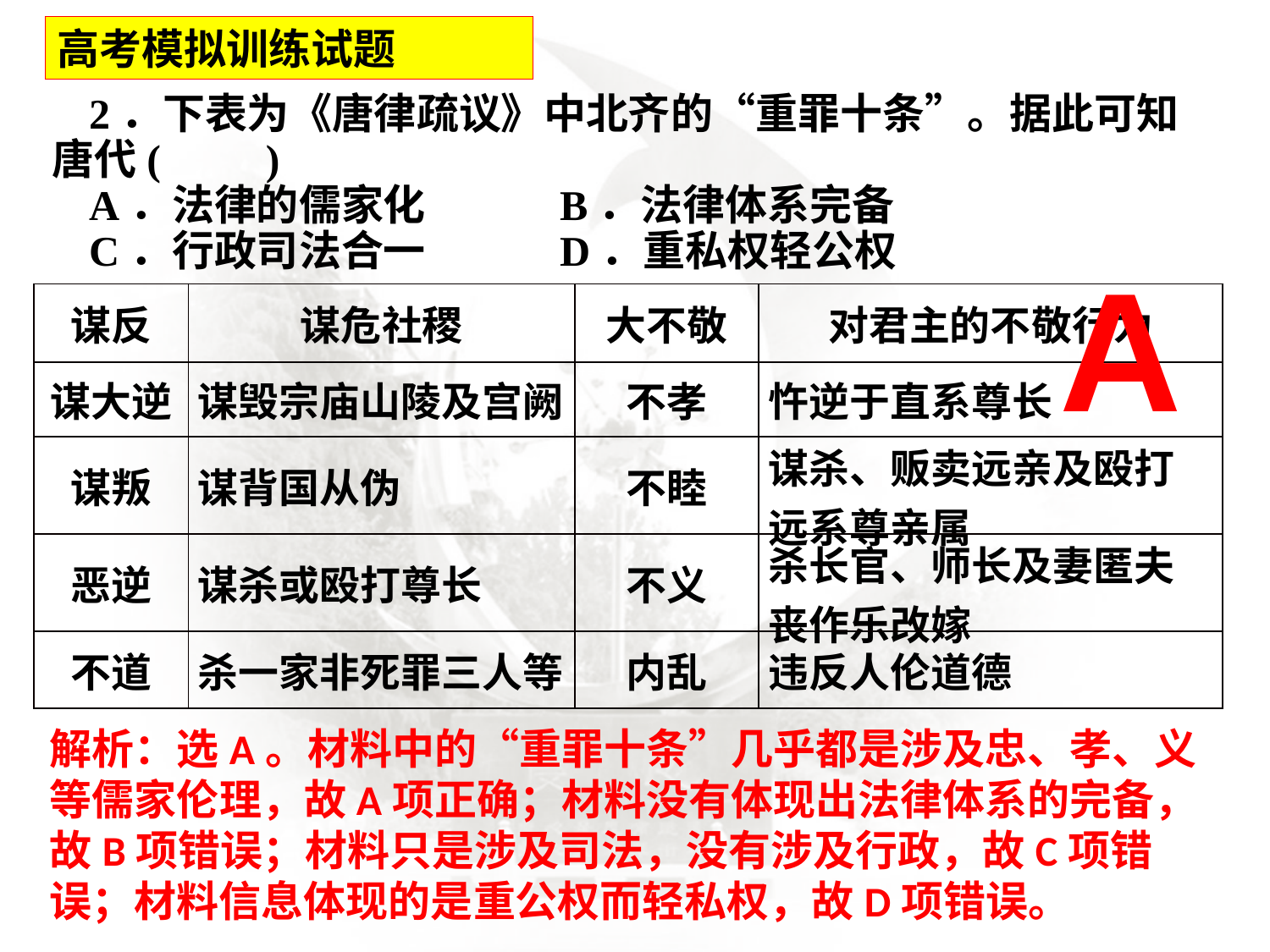

高考模拟训练试题
2．下表为《唐律疏议》中北齐的“重罪十条”。据此可知唐代(　　)
A．法律的儒家化 	B．法律体系完备
C．行政司法合一 	D．重私权轻公权
A
| 谋反 | 谋危社稷 | 大不敬 | 对君主的不敬行为 |
| --- | --- | --- | --- |
| 谋大逆 | 谋毁宗庙山陵及宫阙 | 不孝 | 忤逆于直系尊长 |
| 谋叛 | 谋背国从伪 | 不睦 | 谋杀、贩卖远亲及殴打远系尊亲属 |
| 恶逆 | 谋杀或殴打尊长 | 不义 | 杀长官、师长及妻匿夫丧作乐改嫁 |
| 不道 | 杀一家非死罪三人等 | 内乱 | 违反人伦道德 |
解析：选A。材料中的“重罪十条”几乎都是涉及忠、孝、义等儒家伦理，故A项正确；材料没有体现出法律体系的完备，故B项错误；材料只是涉及司法，没有涉及行政，故C项错误；材料信息体现的是重公权而轻私权，故D项错误。